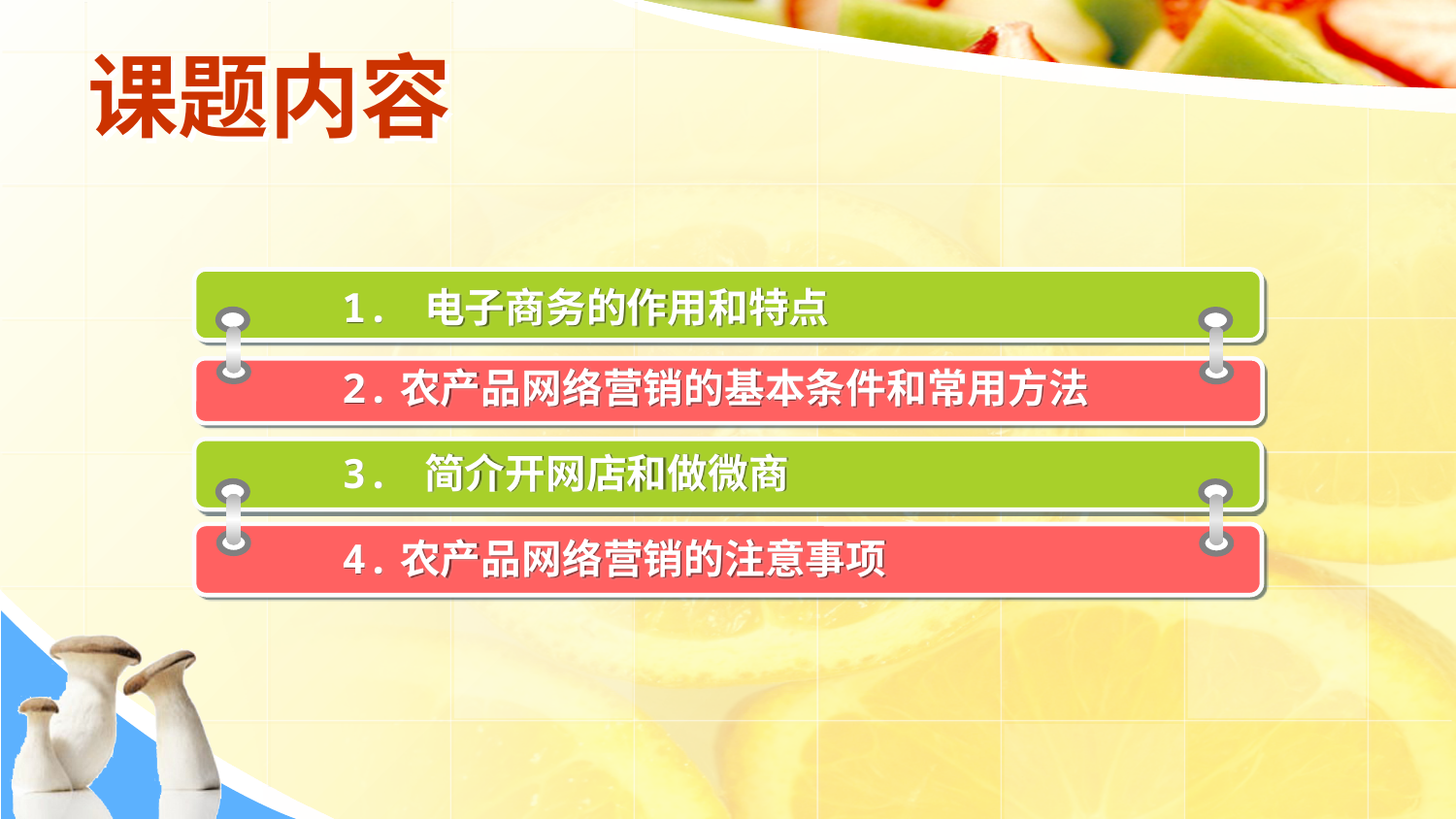

# 课题内容

1. 电子商务的作用和特点

2.农产品网络营销的基本条件和常用方法

3. 简介开网店和做微商

4.农产品网络营销的注意事项